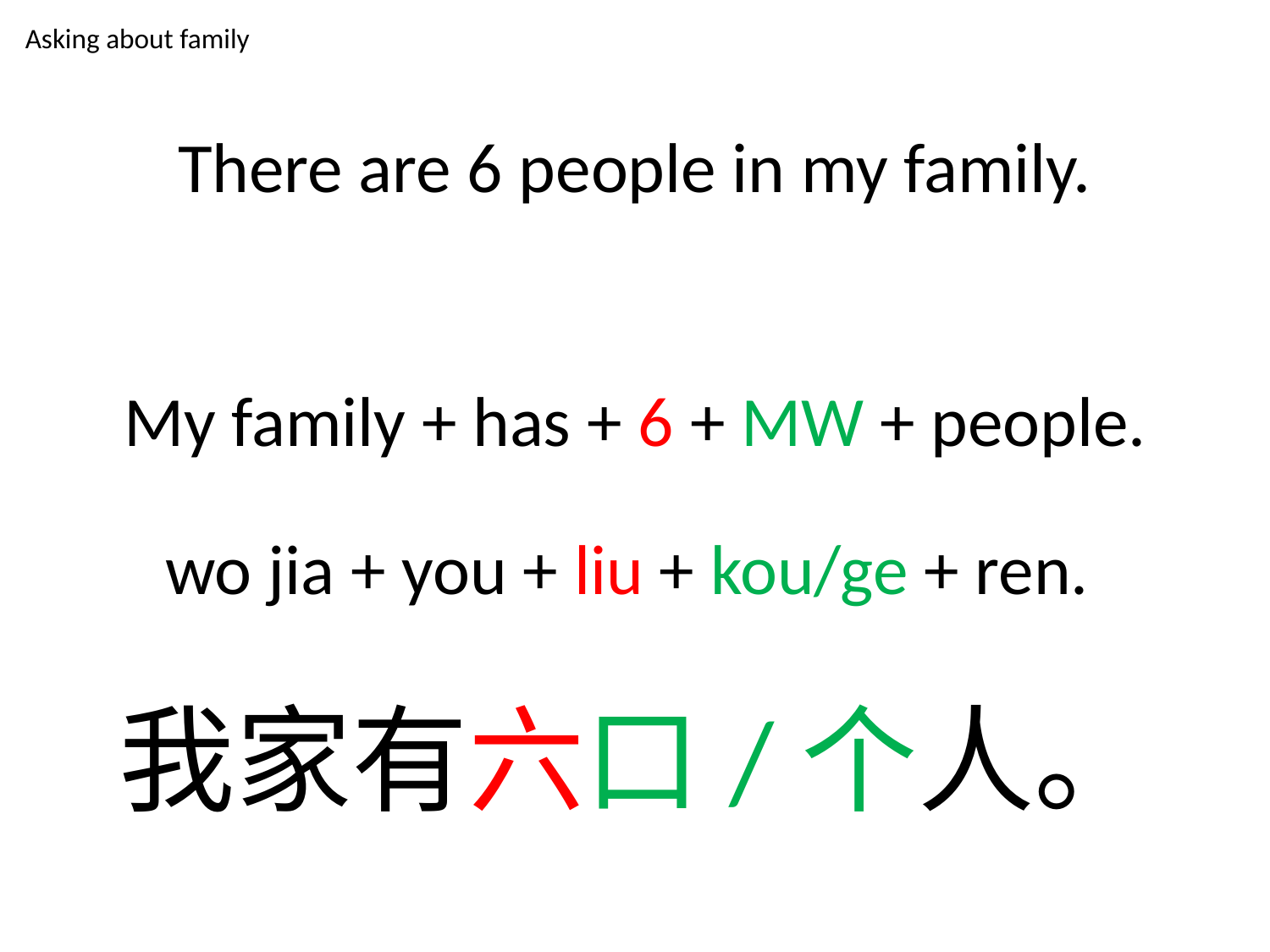

# Asking about family
There are 6 people in my family.
My family + has + 6 + MW + people.
wo jia + you + liu + kou/ge + ren.
我家有六口/个人。